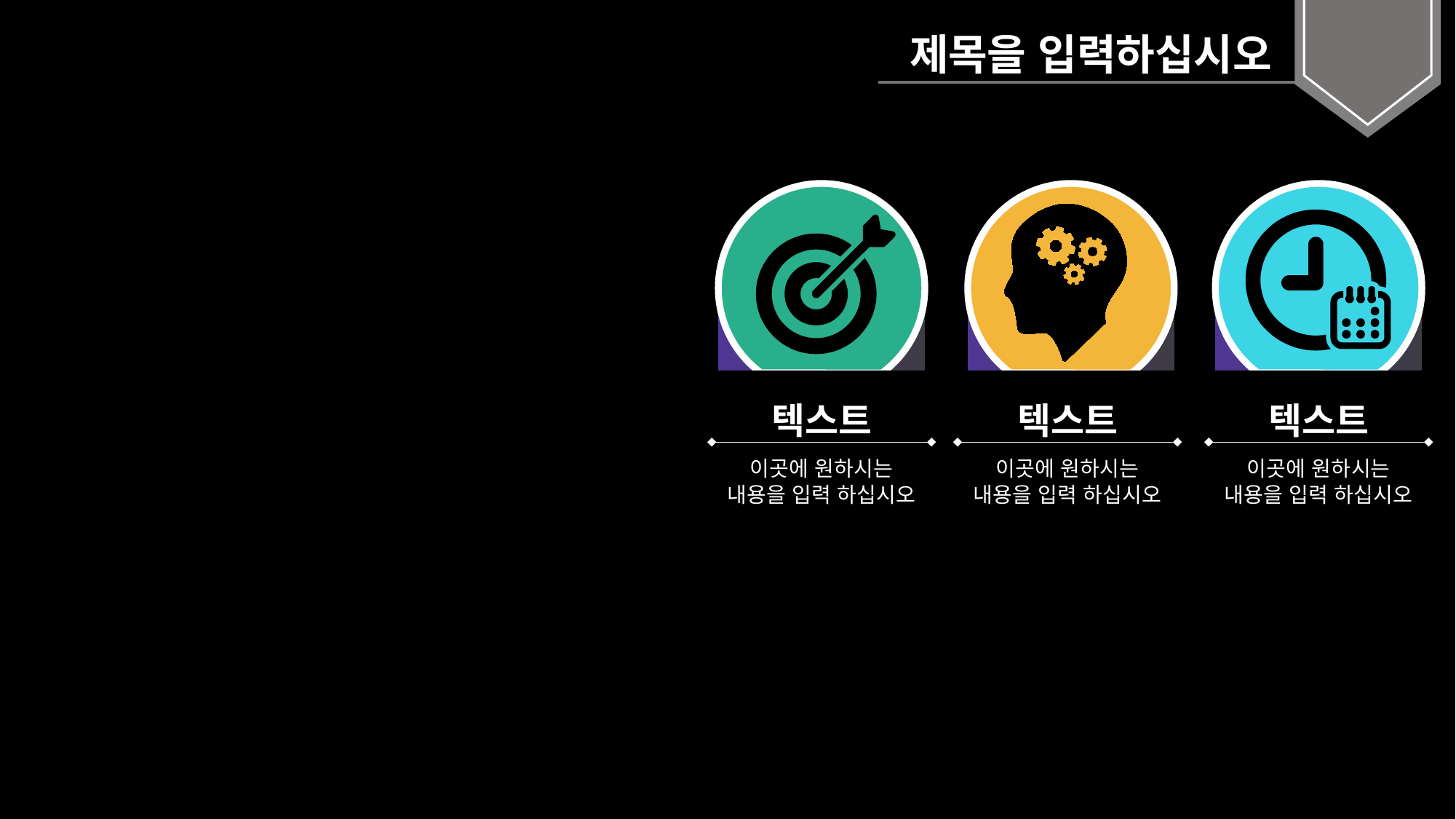

제목을 입력하십시오

텍스트
텍스트
텍스트
이곳에 원하시는 내용을 입력 하십시오
이곳에 원하시는 내용을 입력 하십시오
이곳에 원하시는 내용을 입력 하십시오